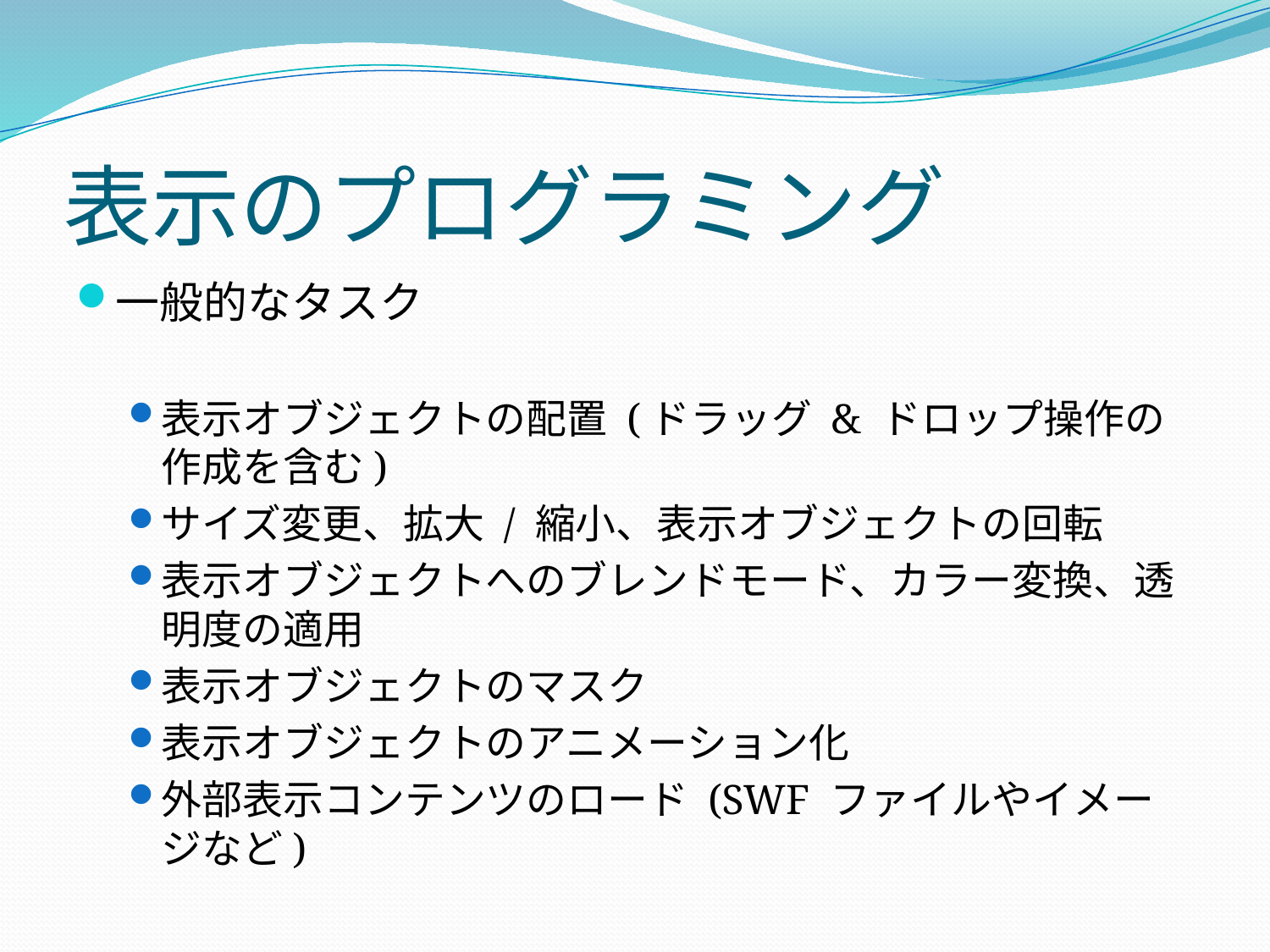

# 表示のプログラミング
一般的なタスク

表示オブジェクトの配置 (ドラッグ & ドロップ操作の作成を含む)
サイズ変更、拡大 / 縮小、表示オブジェクトの回転
表示オブジェクトへのブレンドモード、カラー変換、透明度の適用
表示オブジェクトのマスク
表示オブジェクトのアニメーション化
外部表示コンテンツのロード (SWF ファイルやイメージなど)